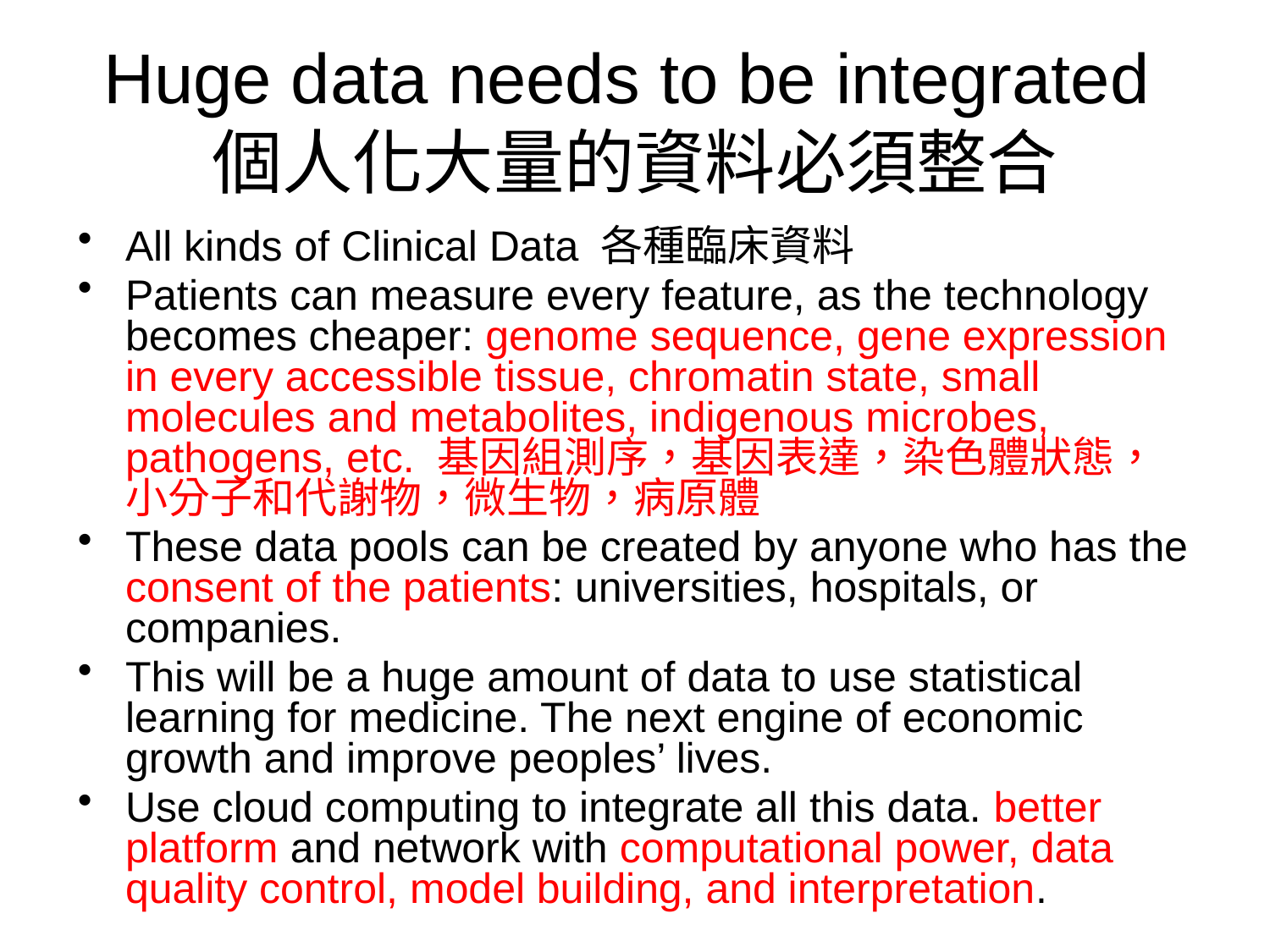

# Huge data needs to be integrated個人化大量的資料必須整合
All kinds of Clinical Data 各種臨床資料
Patients can measure every feature, as the technology becomes cheaper: genome sequence, gene expression in every accessible tissue, chromatin state, small molecules and metabolites, indigenous microbes, pathogens, etc. 基因組測序，基因表達，染色體狀態，小分子和代謝物，微生物，病原體
These data pools can be created by anyone who has the consent of the patients: universities, hospitals, or companies.
This will be a huge amount of data to use statistical learning for medicine. The next engine of economic growth and improve peoples’ lives.
Use cloud computing to integrate all this data. better platform and network with computational power, data quality control, model building, and interpretation.